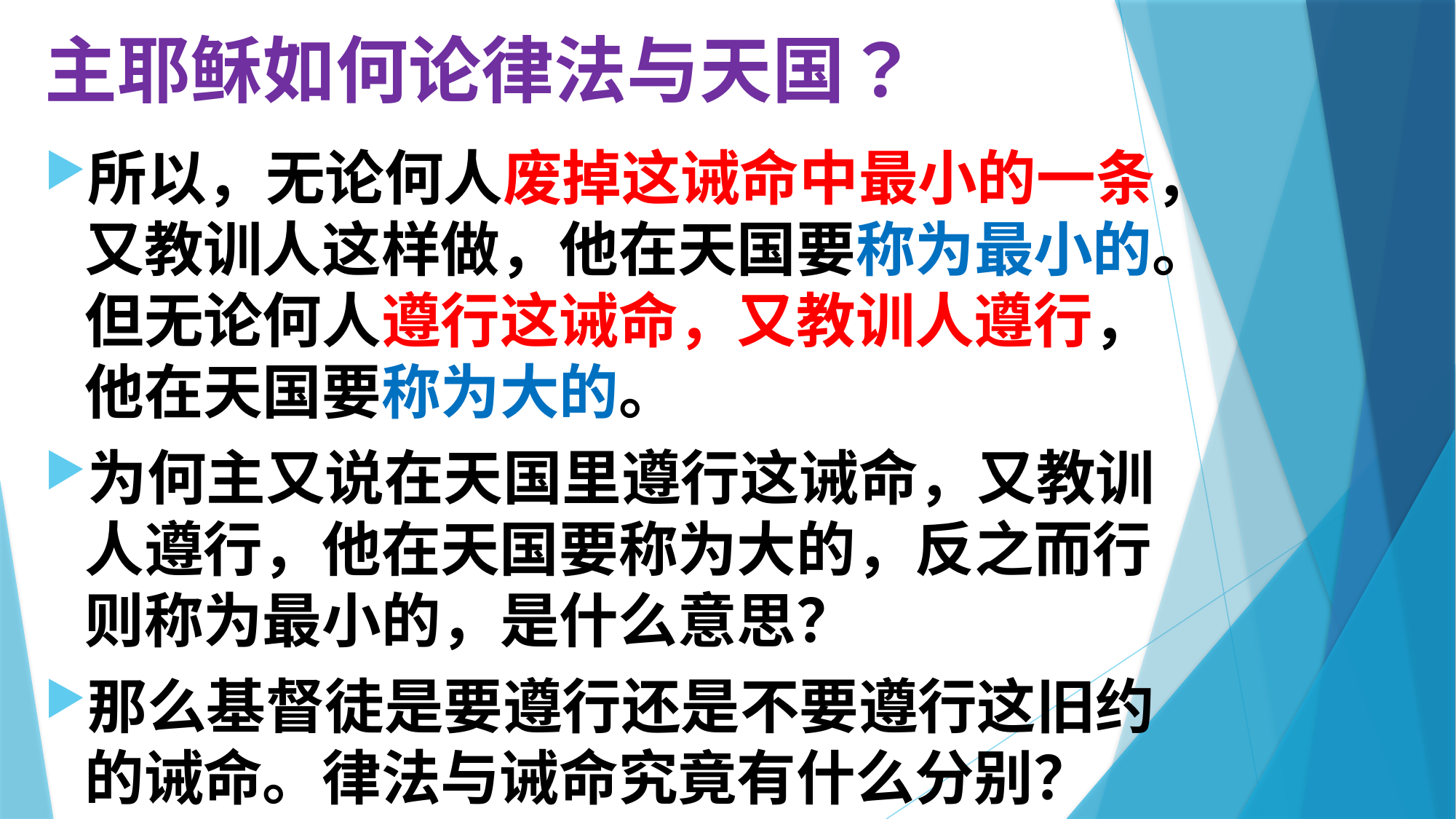

# 主耶稣如何论律法与天国？
所以，无论何人废掉这诫命中最小的一条，又教训人这样做，他在天国要称为最小的。但无论何人遵行这诫命，又教训人遵行，他在天国要称为大的。
为何主又说在天国里遵行这诫命，又教训人遵行，他在天国要称为大的，反之而行则称为最小的，是什么意思？
那么基督徒是要遵行还是不要遵行这旧约的诫命。律法与诫命究竟有什么分别？